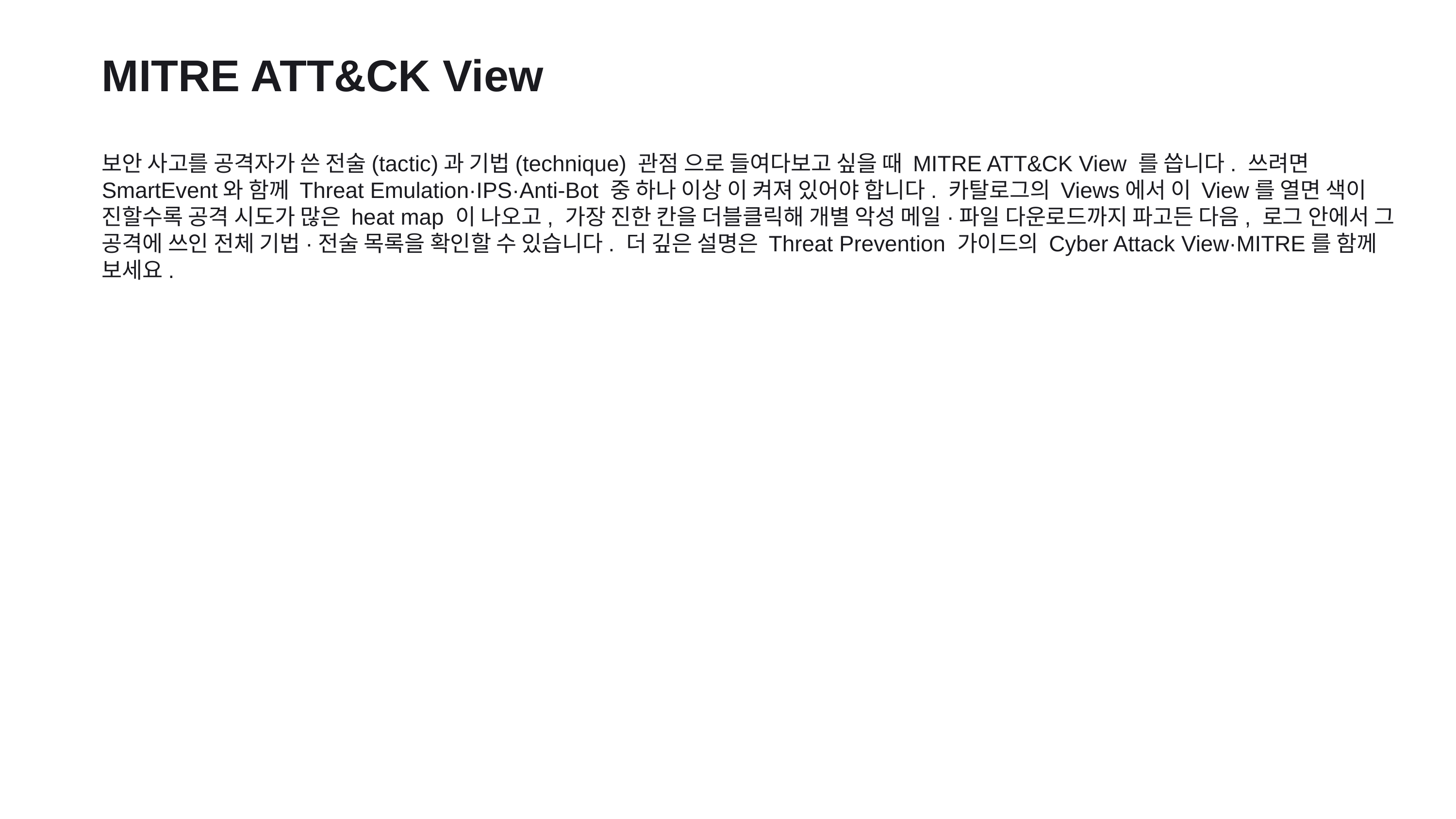

MITRE ATT&CK View
보안 사고를 공격자가 쓴 전술(tactic)과 기법(technique) 관점 으로 들여다보고 싶을 때 MITRE ATT&CK View 를 씁니다. 쓰려면 SmartEvent와 함께 Threat Emulation·IPS·Anti-Bot 중 하나 이상 이 켜져 있어야 합니다. 카탈로그의 Views에서 이 View를 열면 색이 진할수록 공격 시도가 많은 heat map 이 나오고, 가장 진한 칸을 더블클릭해 개별 악성 메일·파일 다운로드까지 파고든 다음, 로그 안에서 그 공격에 쓰인 전체 기법·전술 목록을 확인할 수 있습니다. 더 깊은 설명은 Threat Prevention 가이드의 Cyber Attack View·MITRE를 함께 보세요.